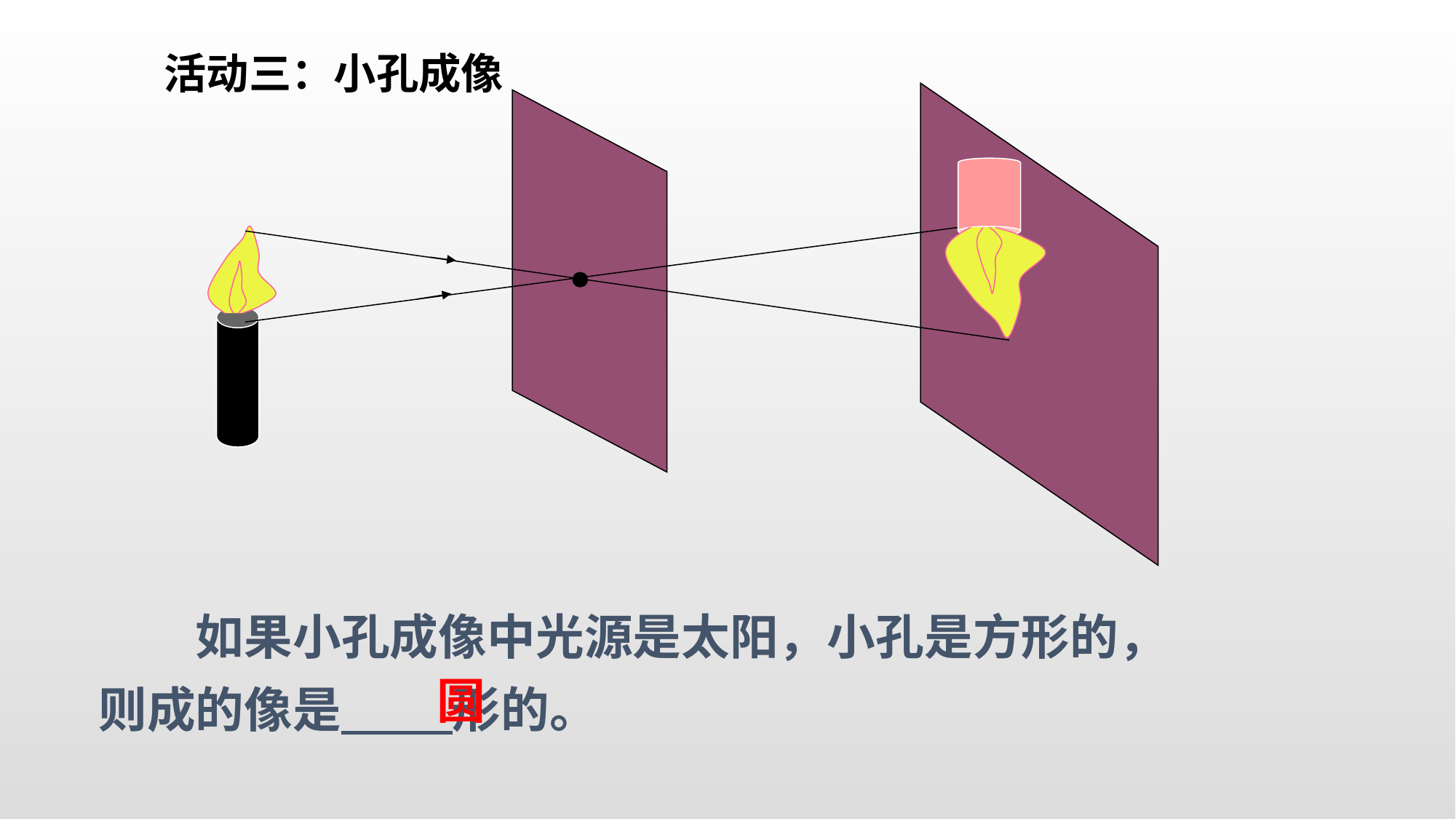

活动三：小孔成像

　　如果小孔成像中光源是太阳，小孔是方形的，则成的像是          形的。
圆